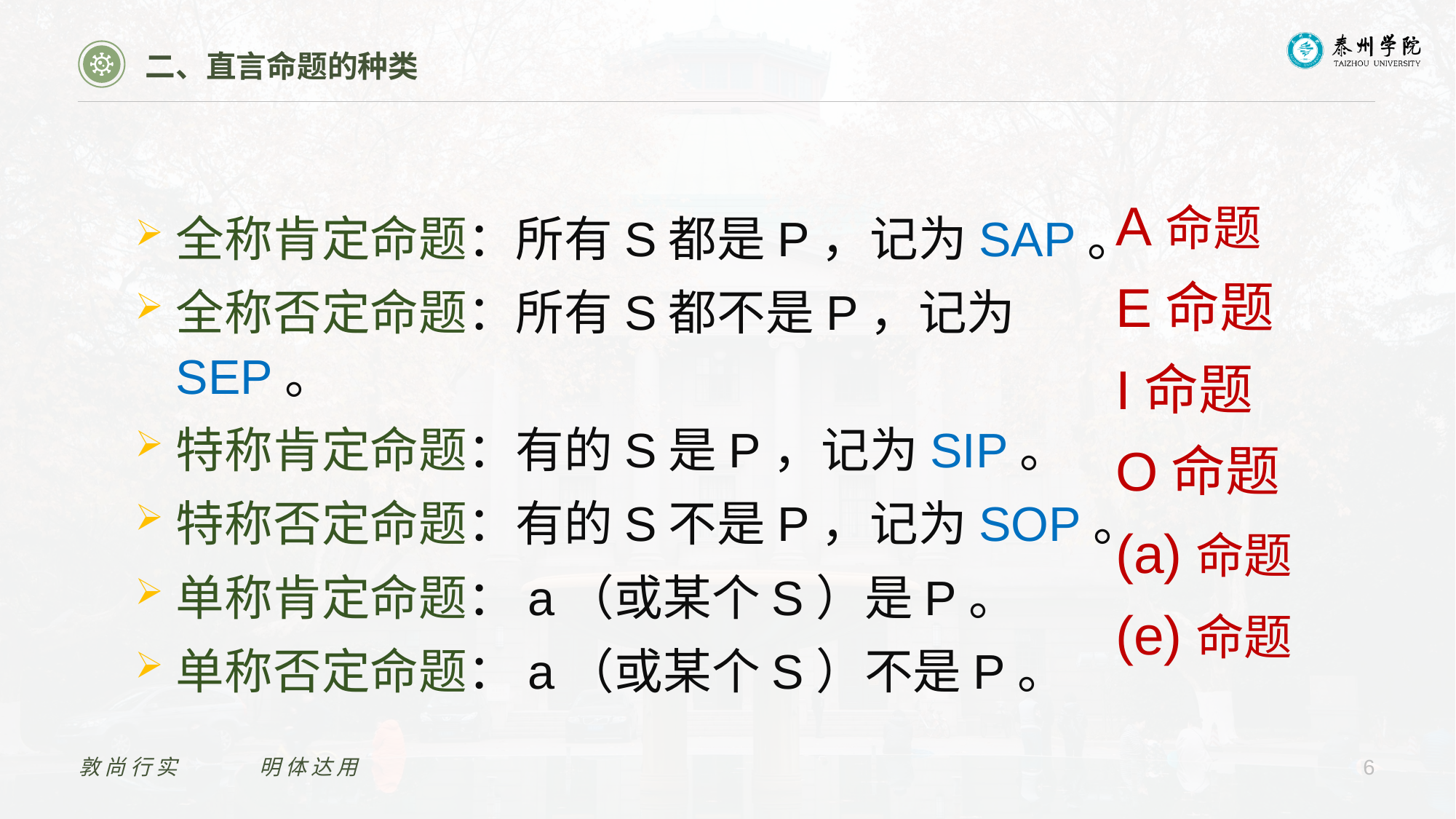

二、直言命题的种类
A命题
E命题
I命题
O命题
(a)命题
(e)命题
全称肯定命题：所有S都是P，记为SAP。
全称否定命题：所有S都不是P，记为SEP。
特称肯定命题：有的S是P，记为SIP。
特称否定命题：有的S不是P，记为SOP。
单称肯定命题：a（或某个S）是P。
单称否定命题：a（或某个S）不是P。
敦尚行实　　　明体达用
6